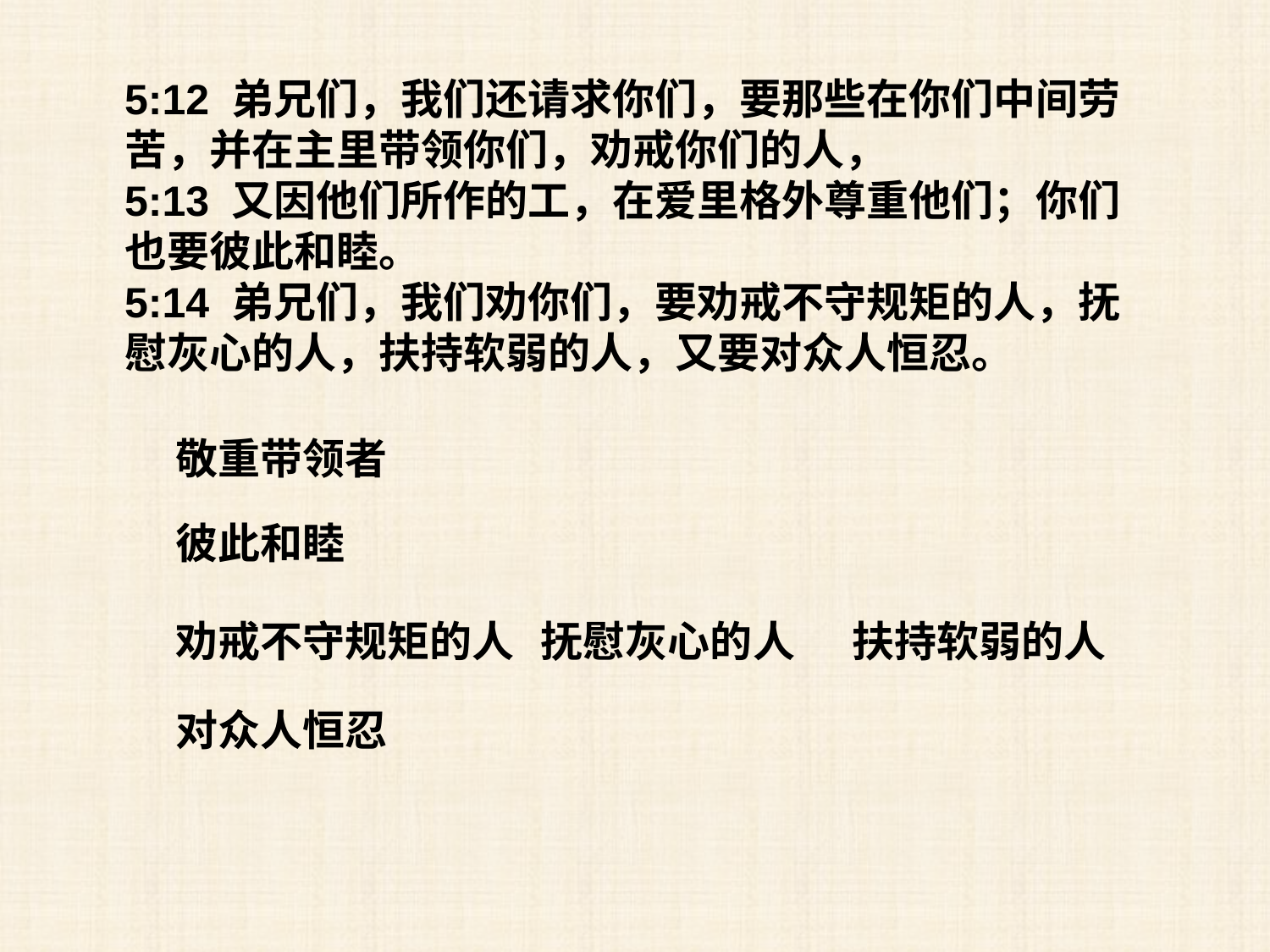

5:12 弟兄们，我们还请求你们，要那些在你们中间劳苦，并在主里带领你们，劝戒你们的人，
5:13 又因他们所作的工，在爱里格外尊重他们；你们也要彼此和睦。
5:14 弟兄们，我们劝你们，要劝戒不守规矩的人，抚慰灰心的人，扶持软弱的人，又要对众人恒忍。
敬重带领者
彼此和睦
劝戒不守规矩的人
抚慰灰心的人
扶持软弱的人
对众人恒忍